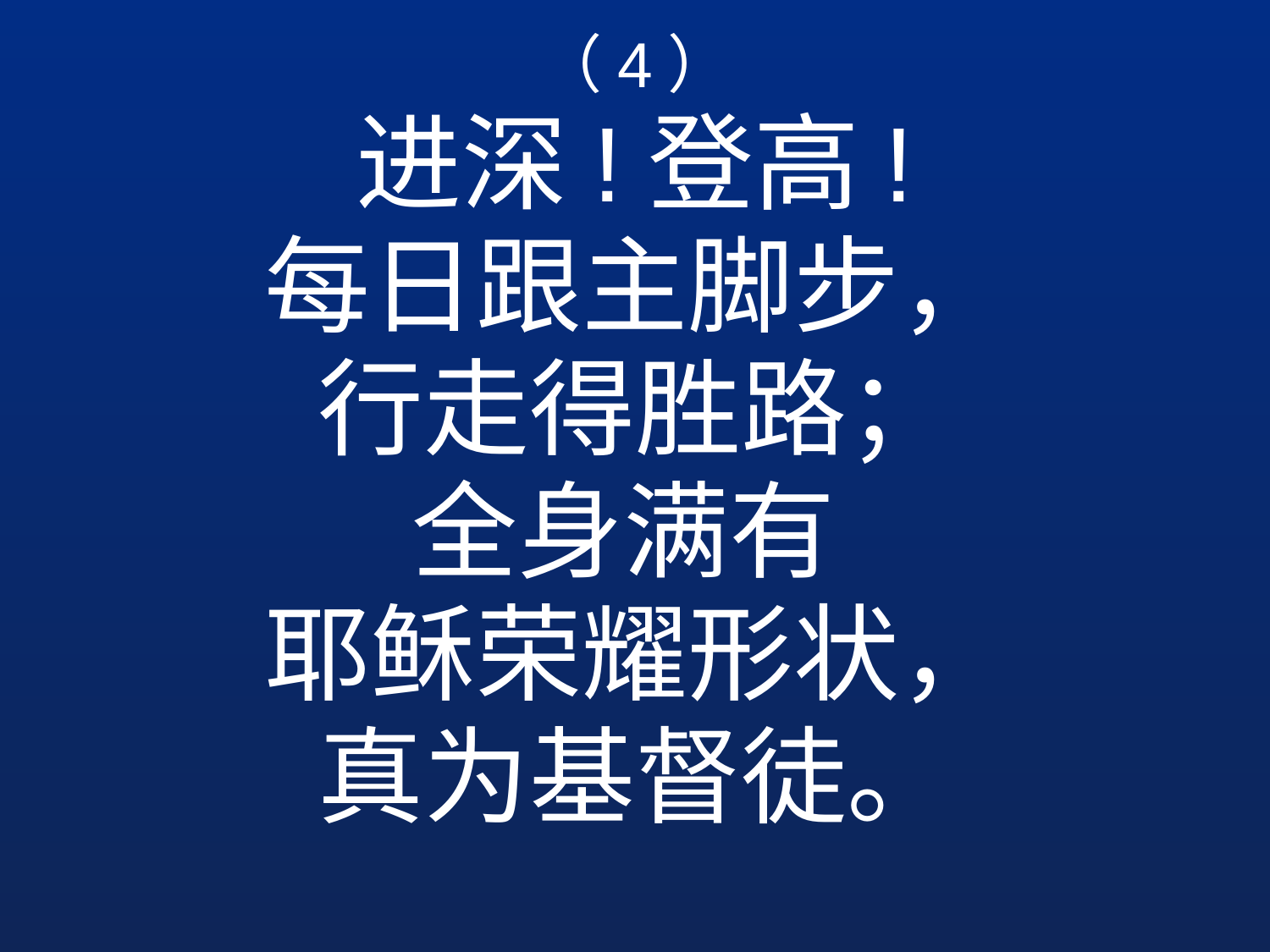

（4）
进深!登高!
每日跟主脚步，
行走得胜路；
全身满有
耶稣荣耀形状，
真为基督徒。